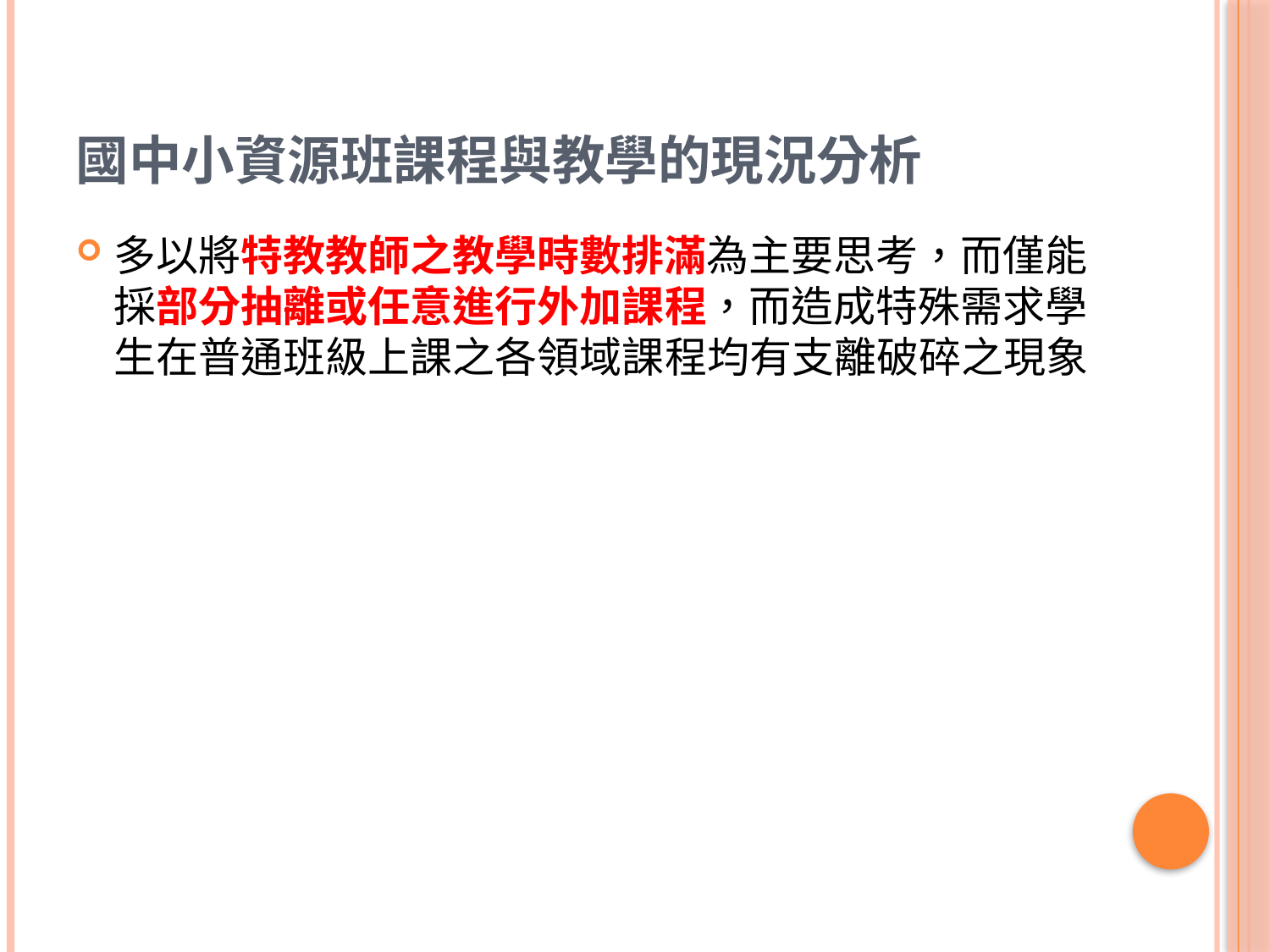

# 國中小資源班課程與教學的現況分析
多以將特教教師之教學時數排滿為主要思考，而僅能採部分抽離或任意進行外加課程，而造成特殊需求學生在普通班級上課之各領域課程均有支離破碎之現象